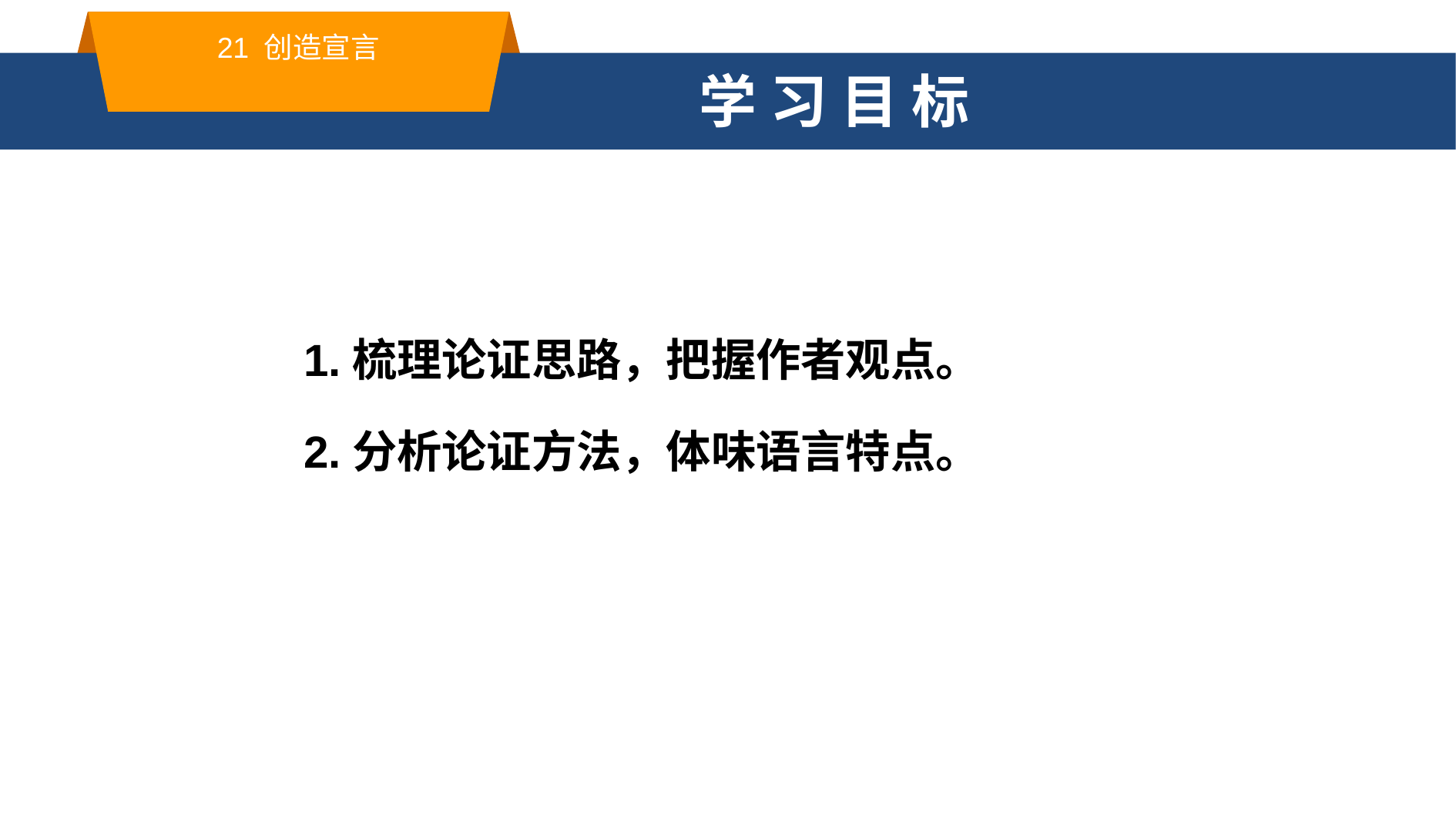

21 创造宣言

学 习 目 标
1.梳理论证思路，把握作者观点。
2.分析论证方法，体味语言特点。